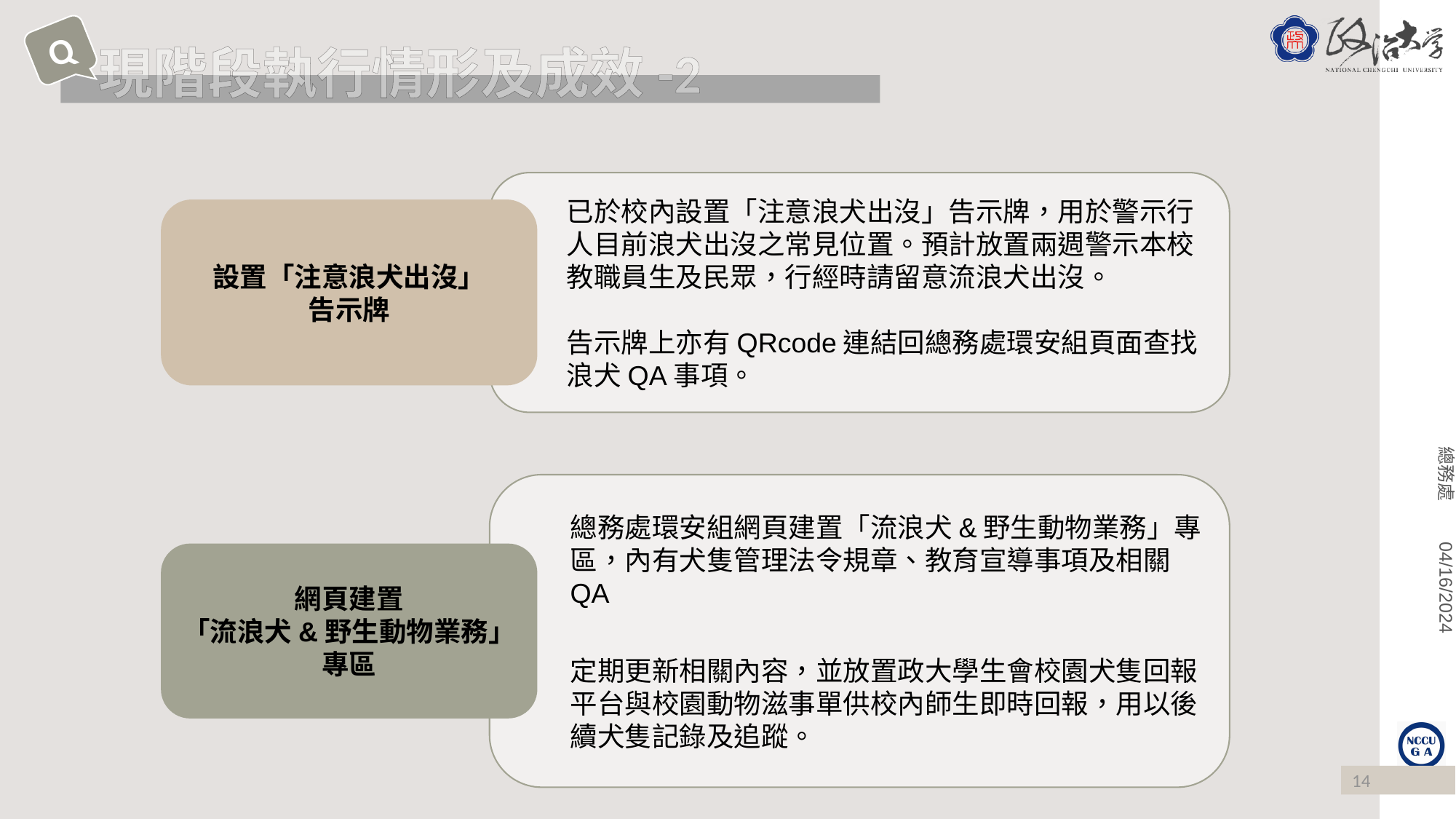

Q
現階段執行情形及成效-2

已於校內設置「注意浪犬出沒」告示牌，用於警示行人目前浪犬出沒之常見位置。預計放置兩週警示本校教職員生及民眾，行經時請留意流浪犬出沒。

告示牌上亦有QRcode連結回總務處環安組頁面查找浪犬QA事項。
設置「注意浪犬出沒」
告示牌

總務處環安組網頁建置「流浪犬&野生動物業務」專區，內有犬隻管理法令規章、教育宣導事項及相關QA

定期更新相關內容，並放置政大學生會校園犬隻回報平台與校園動物滋事單供校內師生即時回報，用以後續犬隻記錄及追蹤。

網頁建置
「流浪犬&野生動物業務」專區
14